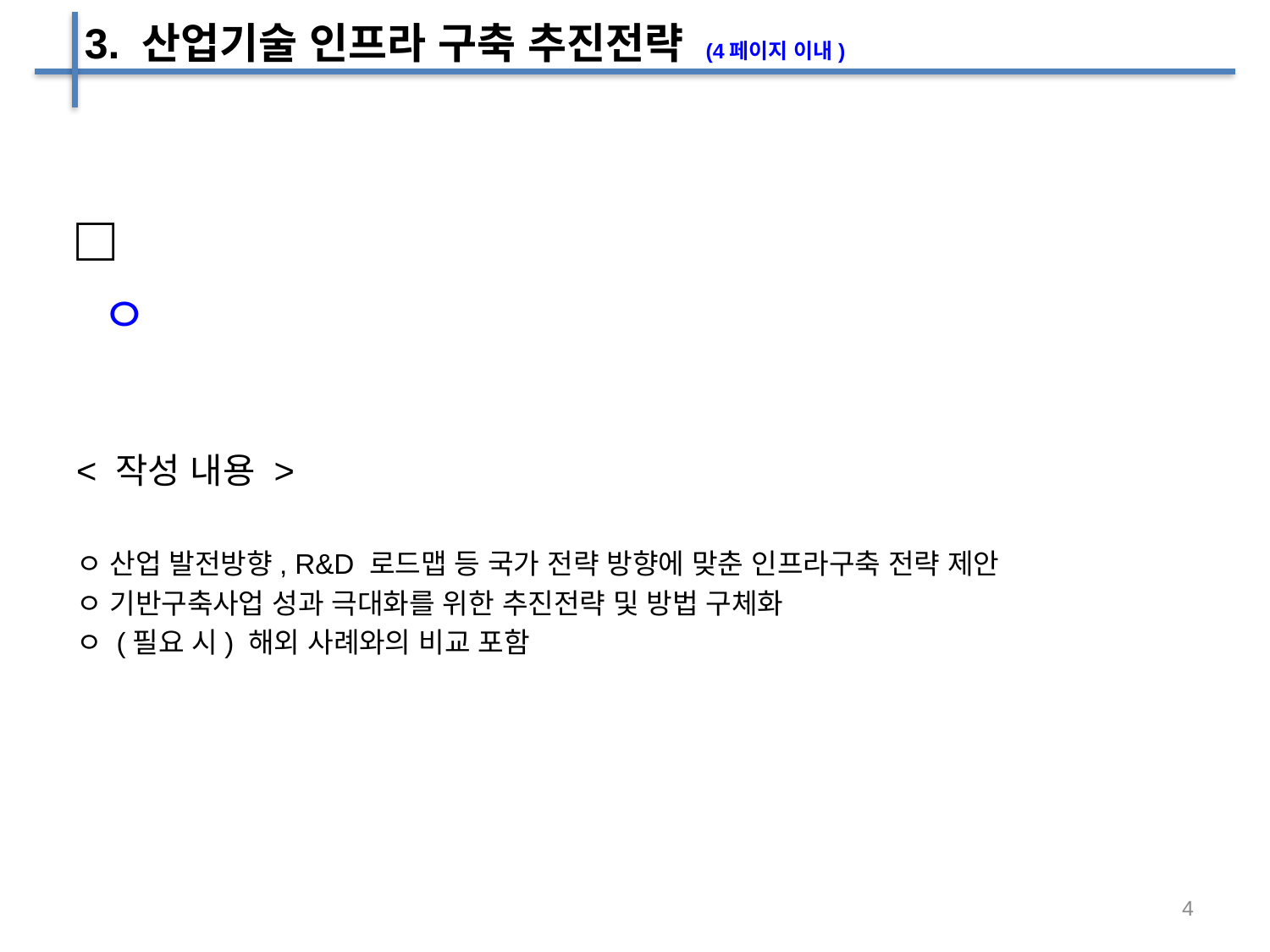

3. 산업기술 인프라 구축 추진전략 (4페이지 이내)

□
 ㅇ

< 작성 내용 >

ㅇ 산업 발전방향, R&D 로드맵 등 국가 전략 방향에 맞춘 인프라구축 전략 제안
ㅇ 기반구축사업 성과 극대화를 위한 추진전략 및 방법 구체화
ㅇ (필요 시) 해외 사례와의 비교 포함

4